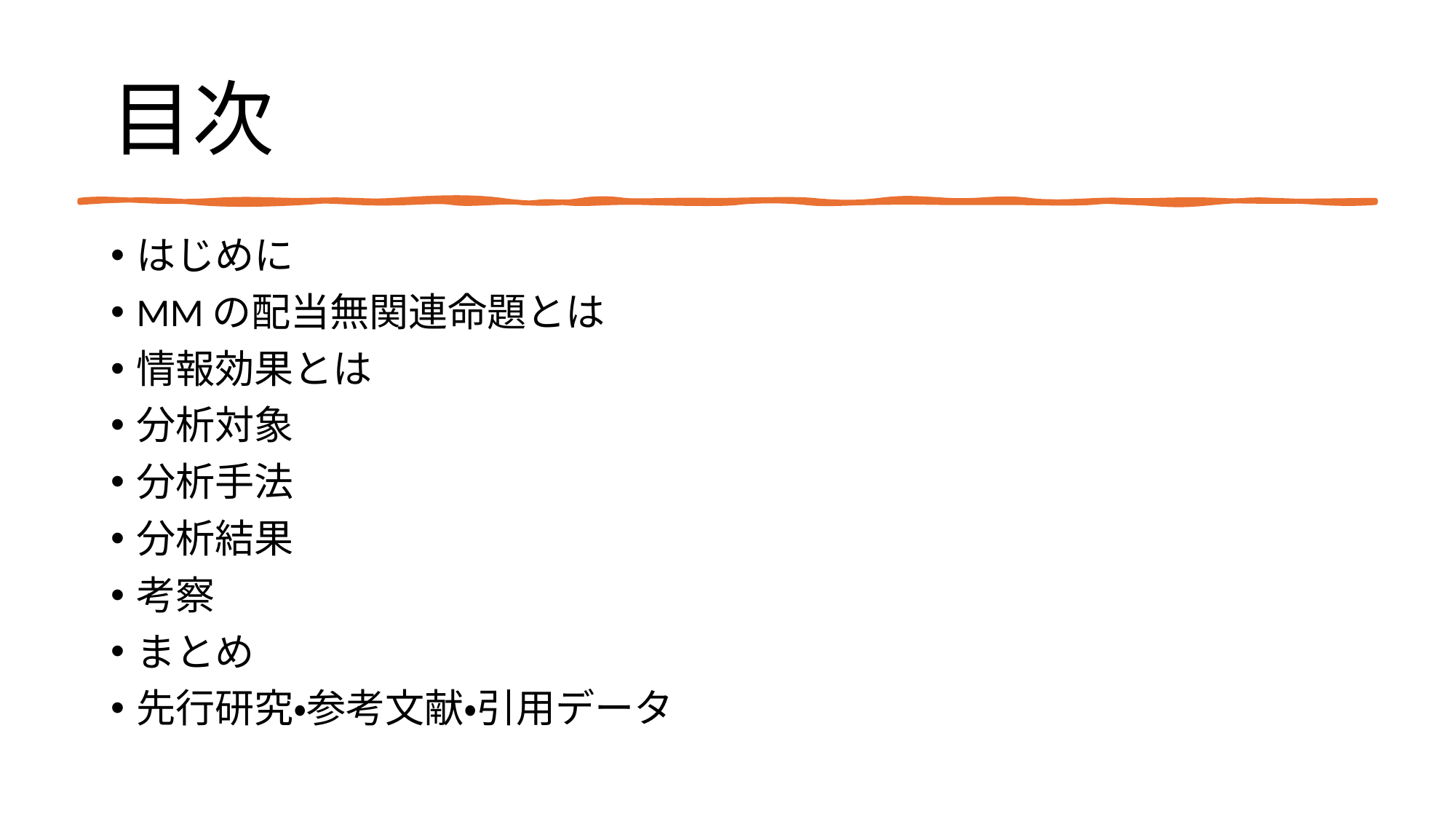

# 目次

はじめに
MMの配当無関連命題とは
情報効果とは
分析対象
分析手法
分析結果
考察
まとめ
先行研究・参考文献・引用データ